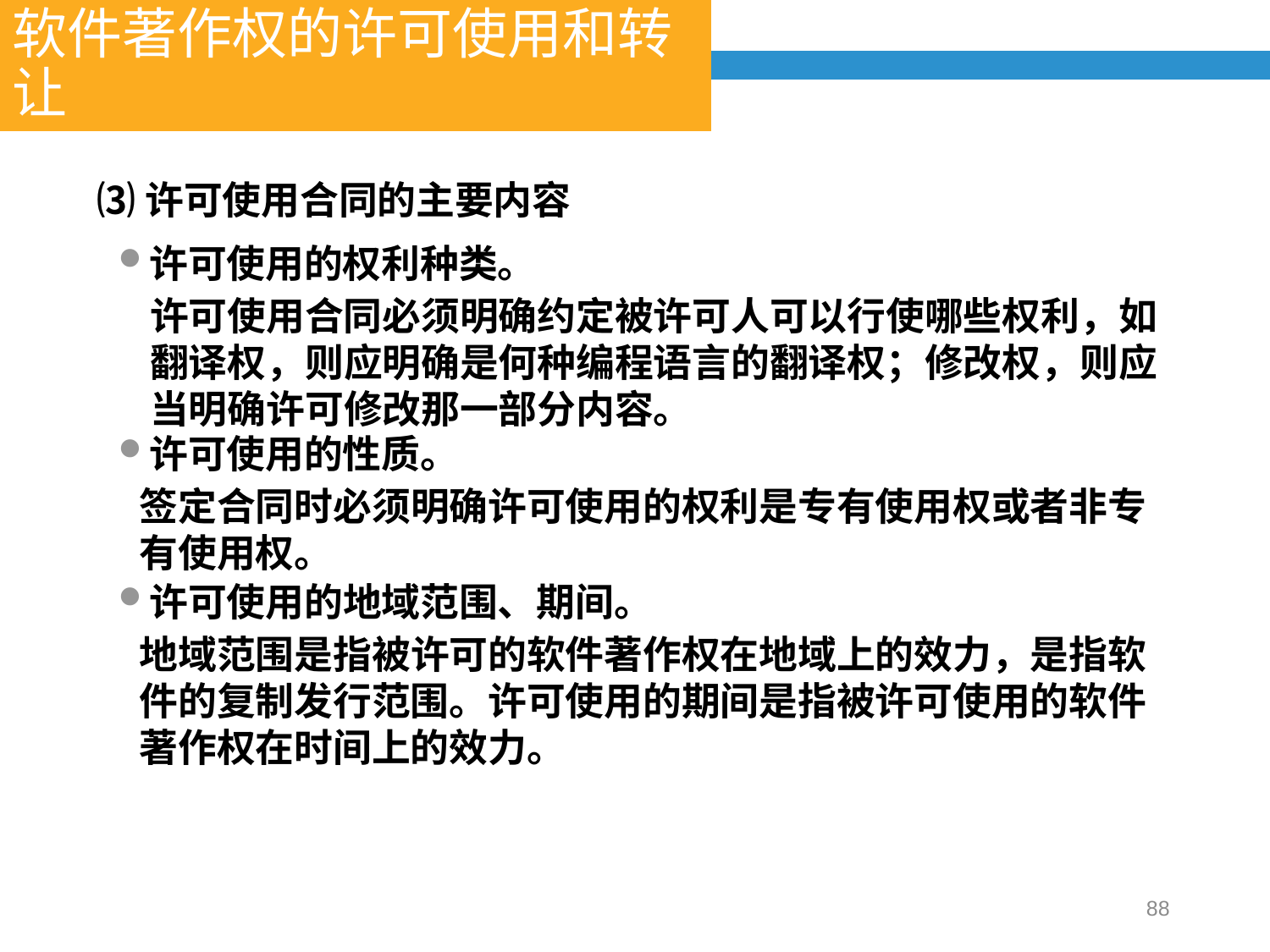

软件著作权的许可使用和转让
⑶许可使用合同的主要内容
许可使用的权利种类。
许可使用合同必须明确约定被许可人可以行使哪些权利，如翻译权，则应明确是何种编程语言的翻译权；修改权，则应当明确许可修改那一部分内容。
许可使用的性质。
签定合同时必须明确许可使用的权利是专有使用权或者非专有使用权。
许可使用的地域范围、期间。
地域范围是指被许可的软件著作权在地域上的效力，是指软件的复制发行范围。许可使用的期间是指被许可使用的软件著作权在时间上的效力。
88